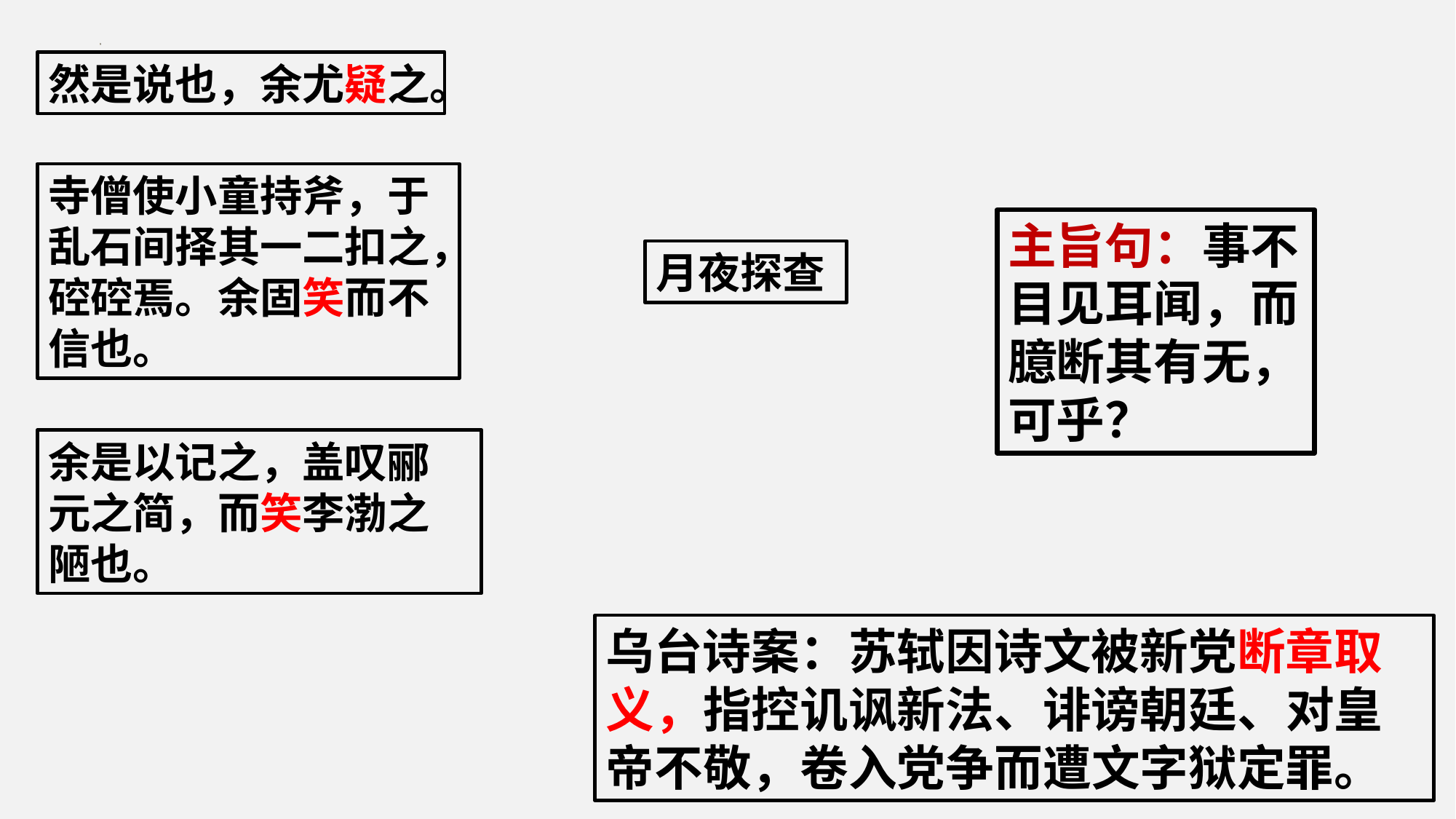

然是说也，余尤疑之。
寺僧使小童持斧，于乱石间择其一二扣之，硿硿焉。余固笑而不信也。
主旨句：事不目见耳闻，而臆断其有无，可乎？
月夜探查
余是以记之，盖叹郦元之简，而笑李渤之陋也。
乌台诗案：苏轼因诗文被新党断章取义，指控讥讽新法、诽谤朝廷、对皇帝不敬，卷入党争而遭文字狱定罪。